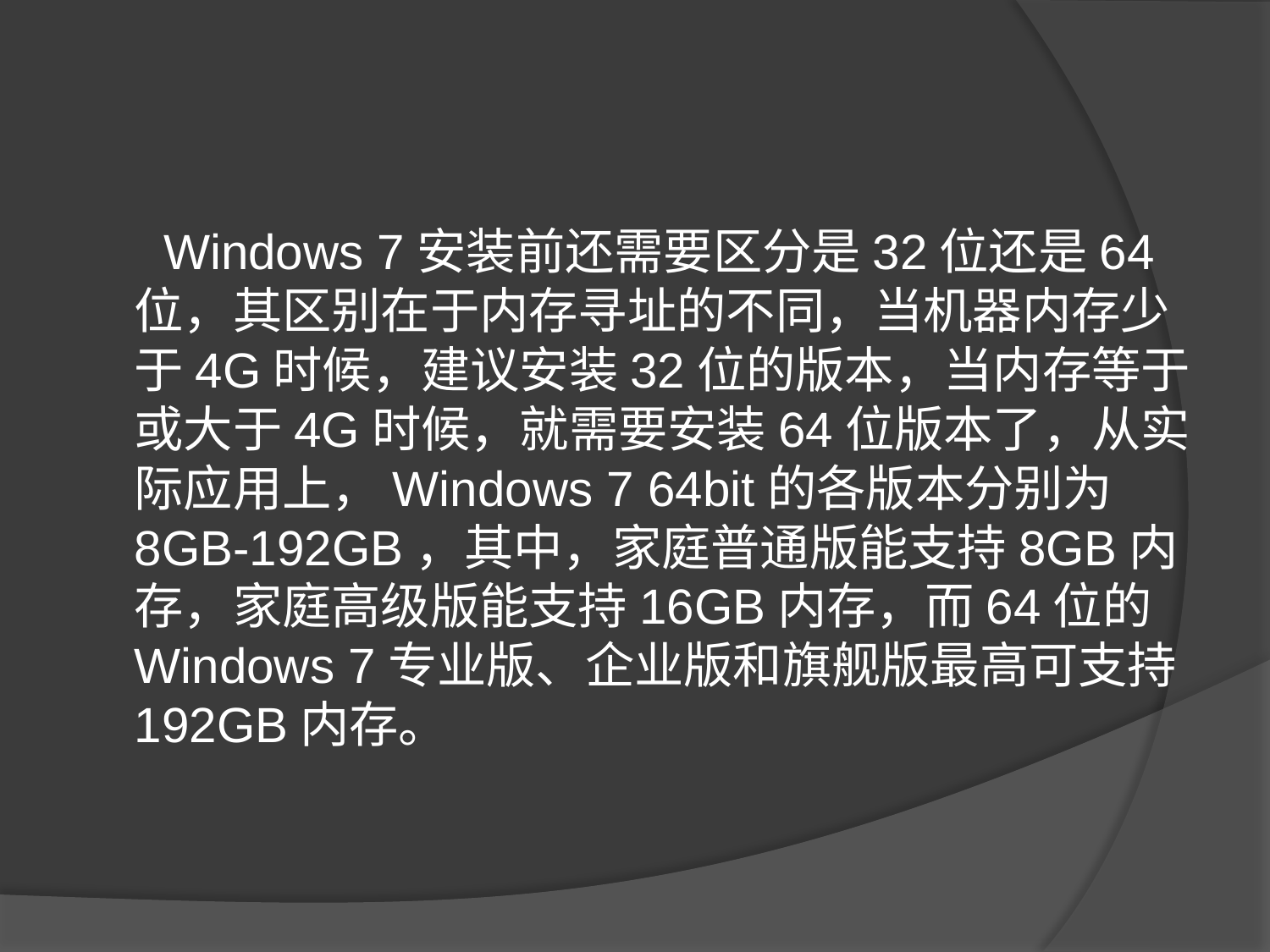

Windows 7安装前还需要区分是32位还是64位，其区别在于内存寻址的不同，当机器内存少于4G时候，建议安装32位的版本，当内存等于或大于4G时候，就需要安装64位版本了，从实际应用上，Windows 7 64bit的各版本分别为8GB-192GB，其中，家庭普通版能支持8GB内存，家庭高级版能支持16GB内存，而64位的Windows 7专业版、企业版和旗舰版最高可支持192GB内存。